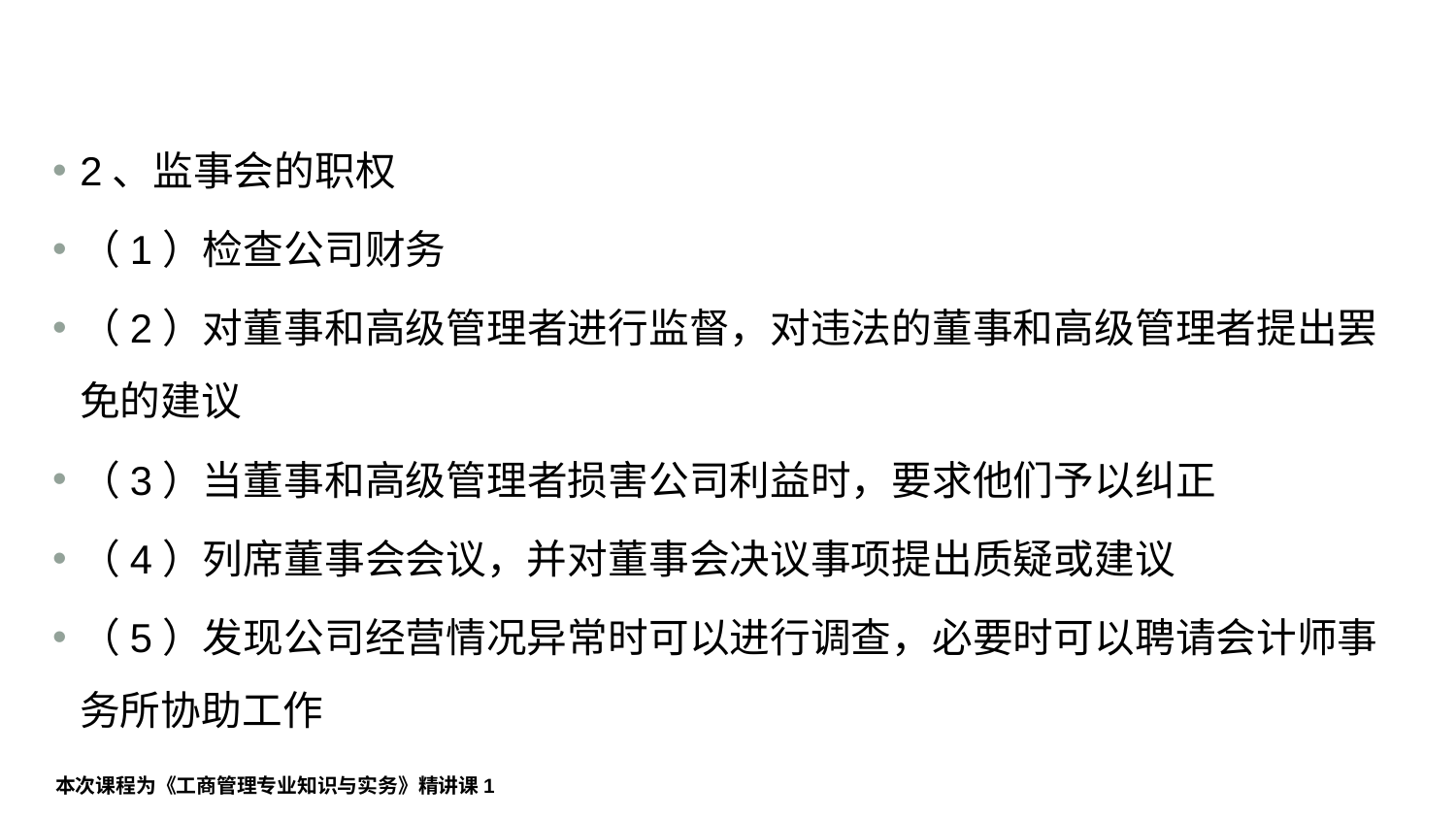

#
2、监事会的职权
（1）检查公司财务
（2）对董事和高级管理者进行监督，对违法的董事和高级管理者提出罢免的建议
（3）当董事和高级管理者损害公司利益时，要求他们予以纠正
（4）列席董事会会议，并对董事会决议事项提出质疑或建议
（5）发现公司经营情况异常时可以进行调查，必要时可以聘请会计师事务所协助工作